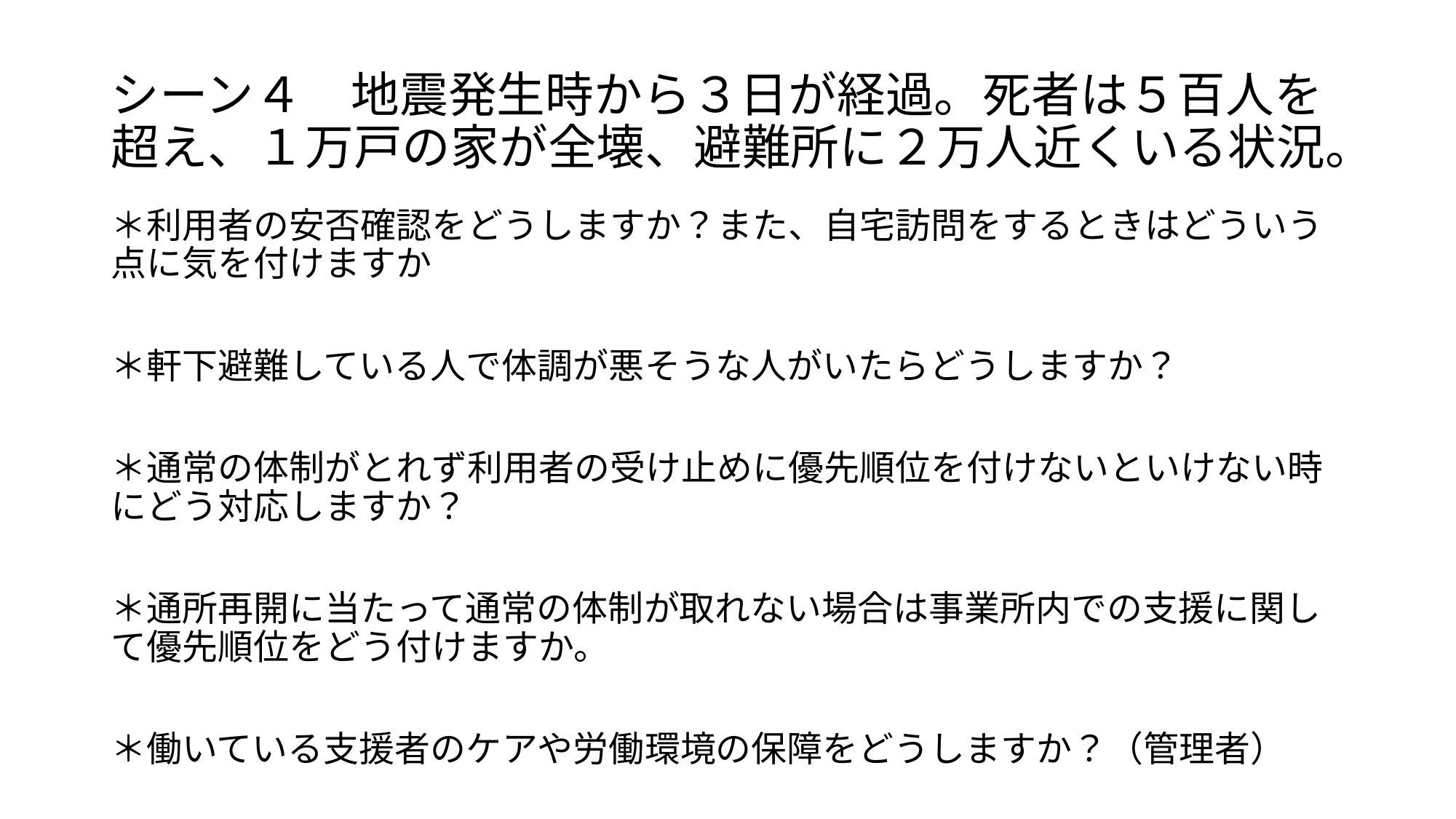

# シーン４　地震発生時から３日が経過。死者は５百人を超え、１万戸の家が全壊、避難所に２万人近くいる状況。
＊利用者の安否確認をどうしますか？また、自宅訪問をするときはどういう点に気を付けますか

＊軒下避難している人で体調が悪そうな人がいたらどうしますか？

＊通常の体制がとれず利用者の受け止めに優先順位を付けないといけない時にどう対応しますか？

＊通所再開に当たって通常の体制が取れない場合は事業所内での支援に関して優先順位をどう付けますか。

＊働いている支援者のケアや労働環境の保障をどうしますか？（管理者）